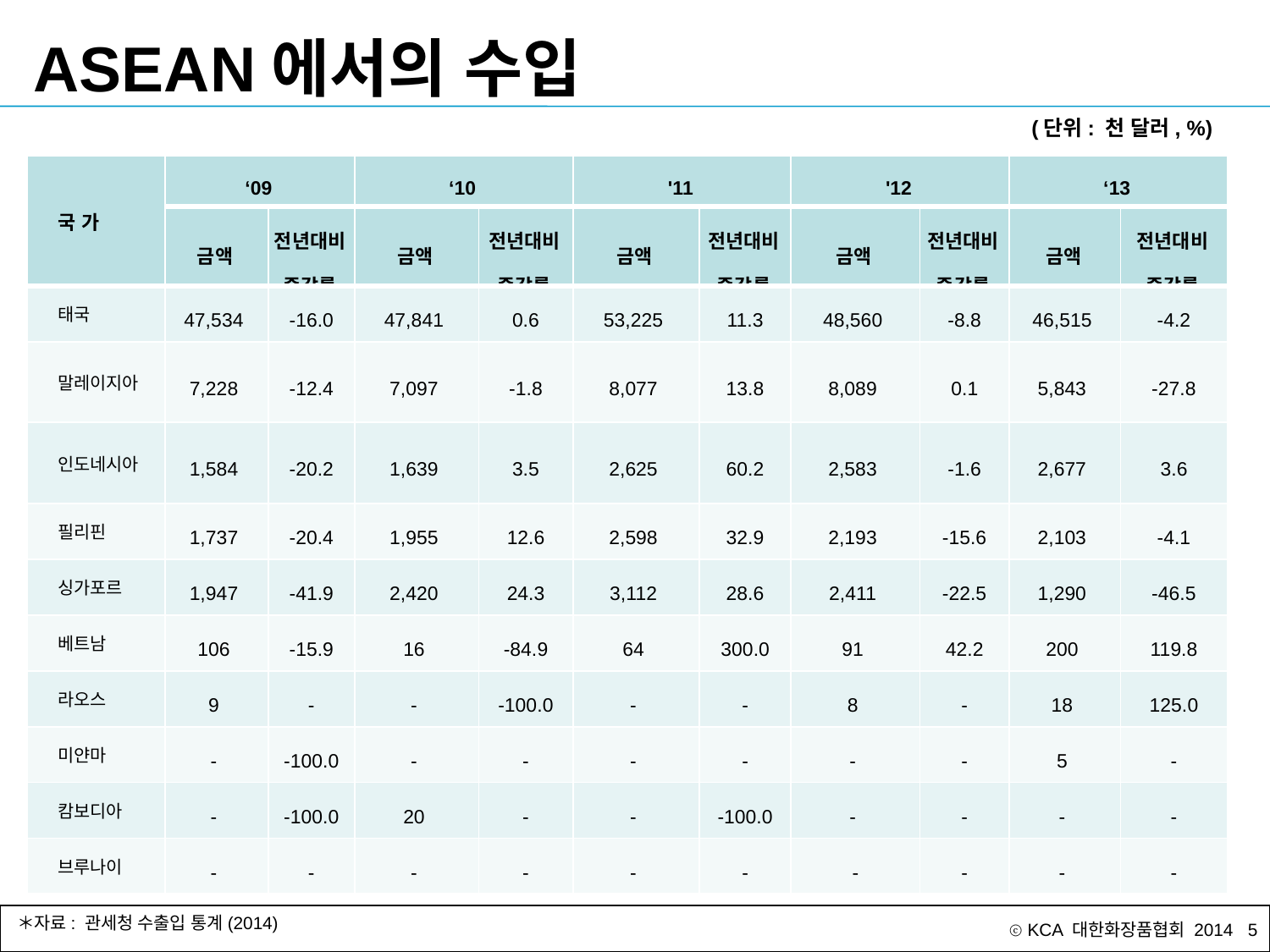

# ASEAN에서의 수입
(단위: 천 달러, %)
| 국 가 | ‘09 |  | ‘10 |  | '11 |  | '12 |  | ‘13 |  |
| --- | --- | --- | --- | --- | --- | --- | --- | --- | --- | --- |
|  | 금액 | 전년대비 증감률 | 금액 | 전년대비 증감률 | 금액 | 전년대비 증감률 | 금액 | 전년대비 증감률 | 금액 | 전년대비 증감률 |
| 태국 | 47,534 | -16.0 | 47,841 | 0.6 | 53,225 | 11.3 | 48,560 | -8.8 | 46,515 | -4.2 |
| 말레이지아 | 7,228 | -12.4 | 7,097 | -1.8 | 8,077 | 13.8 | 8,089 | 0.1 | 5,843 | -27.8 |
| 인도네시아 | 1,584 | -20.2 | 1,639 | 3.5 | 2,625 | 60.2 | 2,583 | -1.6 | 2,677 | 3.6 |
| 필리핀 | 1,737 | -20.4 | 1,955 | 12.6 | 2,598 | 32.9 | 2,193 | -15.6 | 2,103 | -4.1 |
| 싱가포르 | 1,947 | -41.9 | 2,420 | 24.3 | 3,112 | 28.6 | 2,411 | -22.5 | 1,290 | -46.5 |
| 베트남 | 106 | -15.9 | 16 | -84.9 | 64 | 300.0 | 91 | 42.2 | 200 | 119.8 |
| 라오스 | 9 | - | - | -100.0 | - | - | 8 | - | 18 | 125.0 |
| 미얀마 | - | -100.0 | - | - | - | - | - | - | 5 | - |
| 캄보디아 | - | -100.0 | 20 | - | - | -100.0 | - | - | - | - |
| 브루나이 | - | - | - | - | - | - | - | - | - | - |
＊자료: 관세청 수출입 통계(2014)